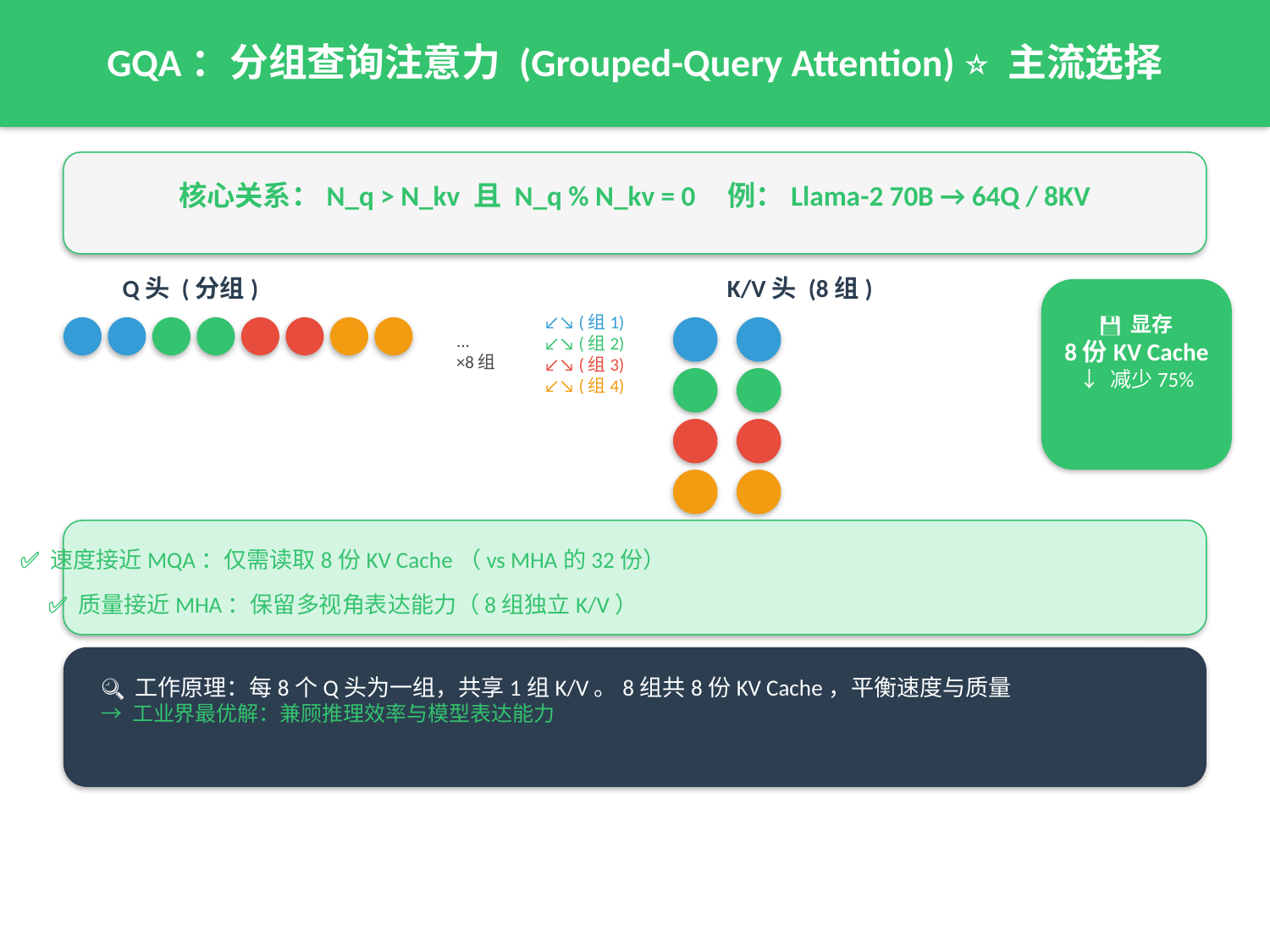

GQA：分组查询注意力 (Grouped-Query Attention) ⭐ 主流选择

核心关系：N_q > N_kv 且 N_q % N_kv = 0    例：Llama-2 70B → 64Q / 8KV
Q头 (分组)
K/V头 (8组)

↙↘ (组1)
↙↘ (组2)
↙↘ (组3)
↙↘ (组4)
💾 显存
8份KV Cache
↓ 减少75%

...
×8组

✅ 速度接近MQA：仅需读取8份KV Cache（vs MHA的32份）
✅ 质量接近MHA：保留多视角表达能力（8组独立K/V）

🔍 工作原理：每8个Q头为一组，共享1组K/V。8组共8份KV Cache，平衡速度与质量
→ 工业界最优解：兼顾推理效率与模型表达能力